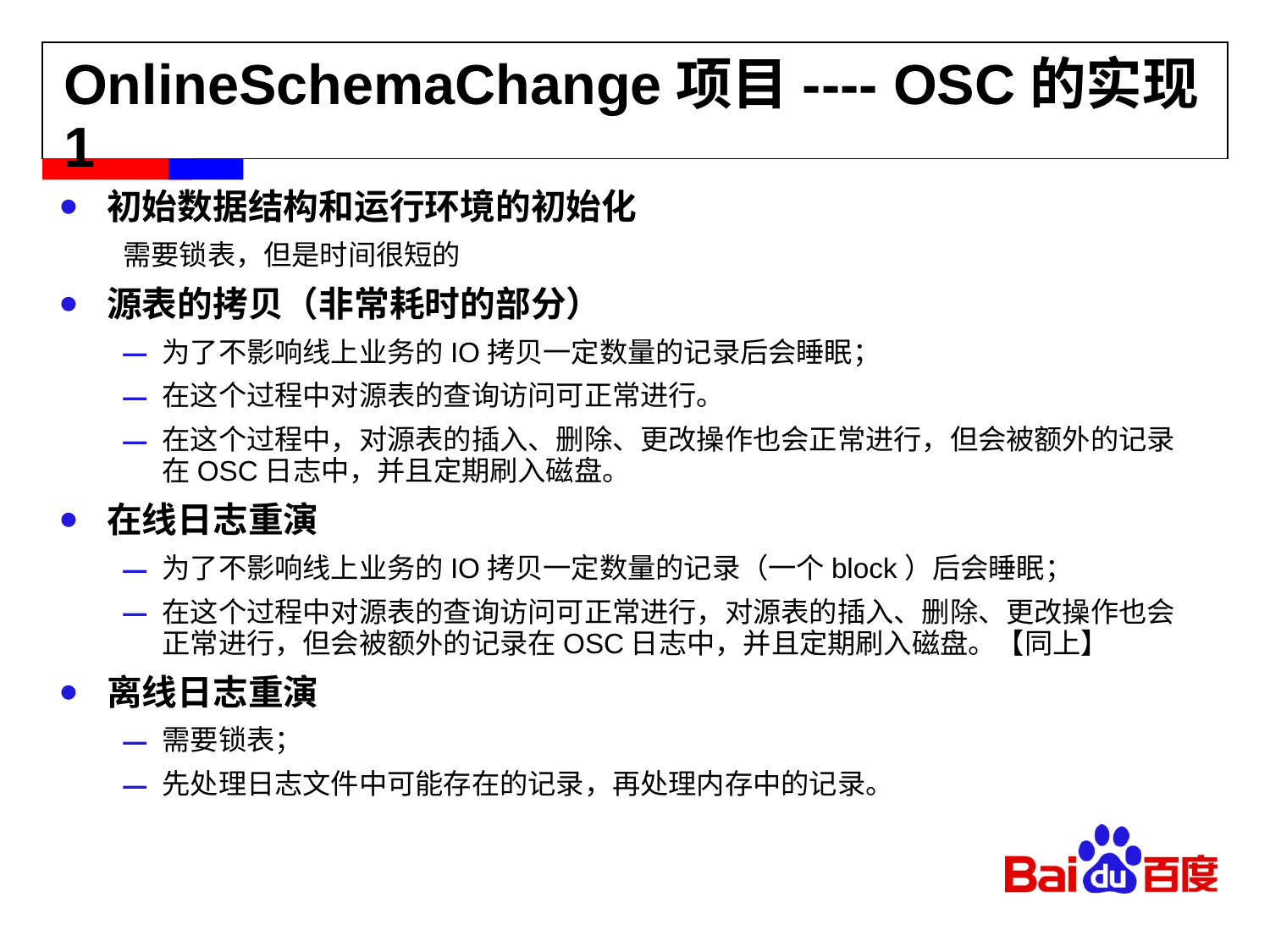

# OnlineSchemaChange项目---- OSC的实现1
初始数据结构和运行环境的初始化
需要锁表，但是时间很短的
源表的拷贝（非常耗时的部分）
为了不影响线上业务的IO拷贝一定数量的记录后会睡眠；
在这个过程中对源表的查询访问可正常进行。
在这个过程中，对源表的插入、删除、更改操作也会正常进行，但会被额外的记录在OSC日志中，并且定期刷入磁盘。
在线日志重演
为了不影响线上业务的IO拷贝一定数量的记录（一个block）后会睡眠；
在这个过程中对源表的查询访问可正常进行，对源表的插入、删除、更改操作也会正常进行，但会被额外的记录在OSC日志中，并且定期刷入磁盘。【同上】
离线日志重演
需要锁表；
先处理日志文件中可能存在的记录，再处理内存中的记录。